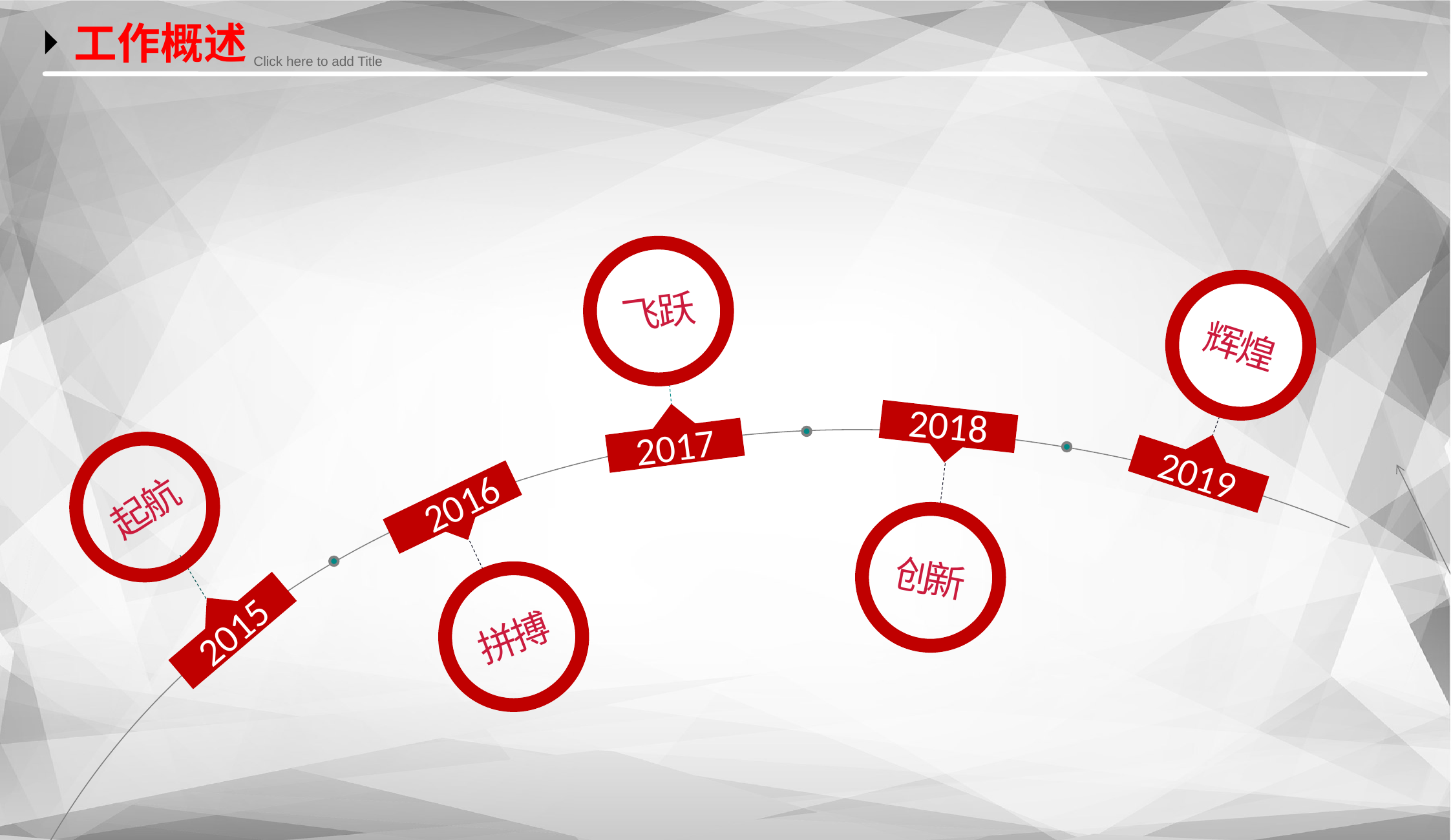

工作概述

  Click here to add Title

飞跃
辉煌

2018

2017

2019
起航

2016

创新

拼搏

2015